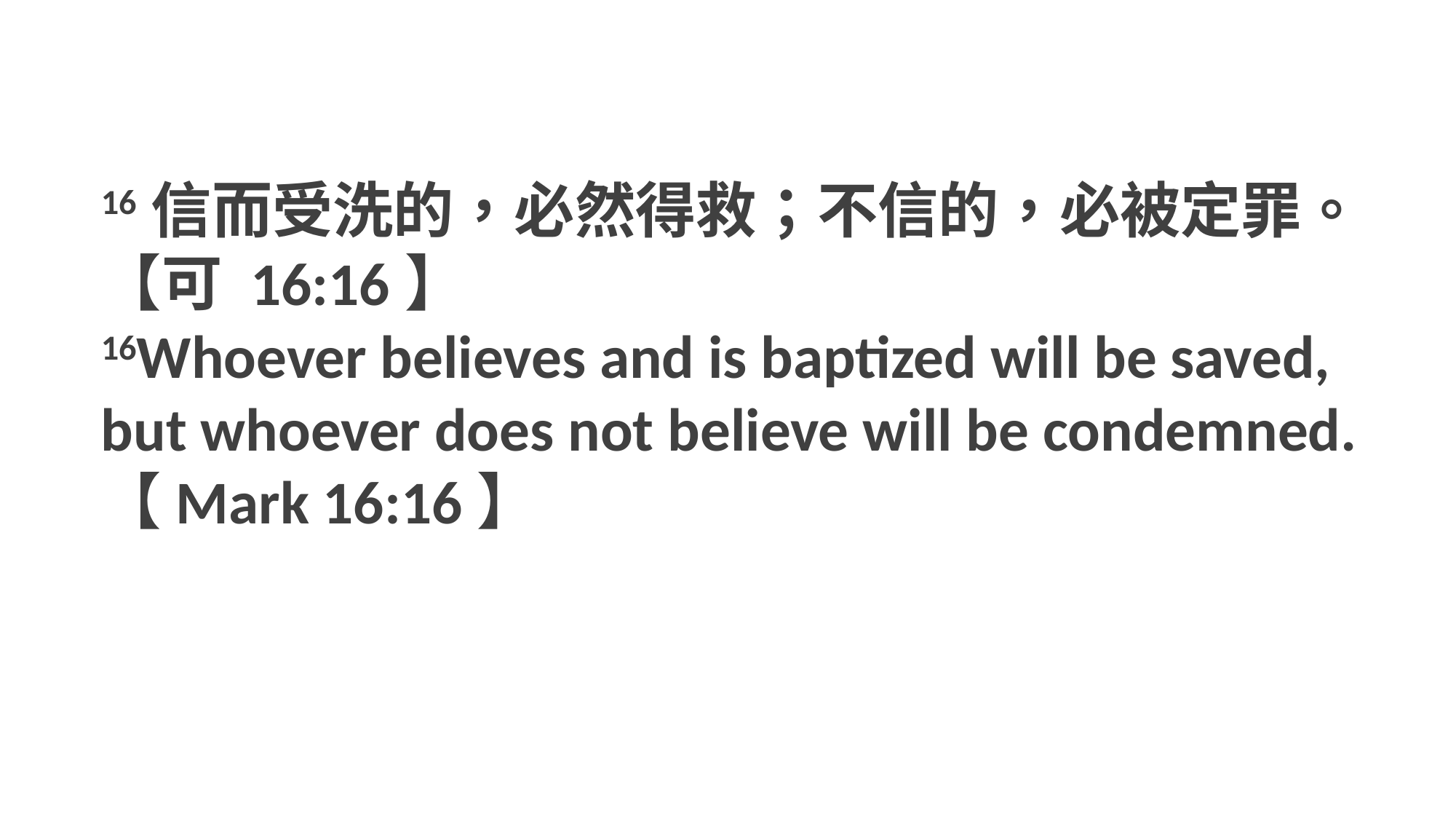

16信而受洗的，必然得救；不信的，必被定罪。【可 16:16】
16Whoever believes and is baptized will be saved, but whoever does not believe will be condemned. 【Mark 16:16】